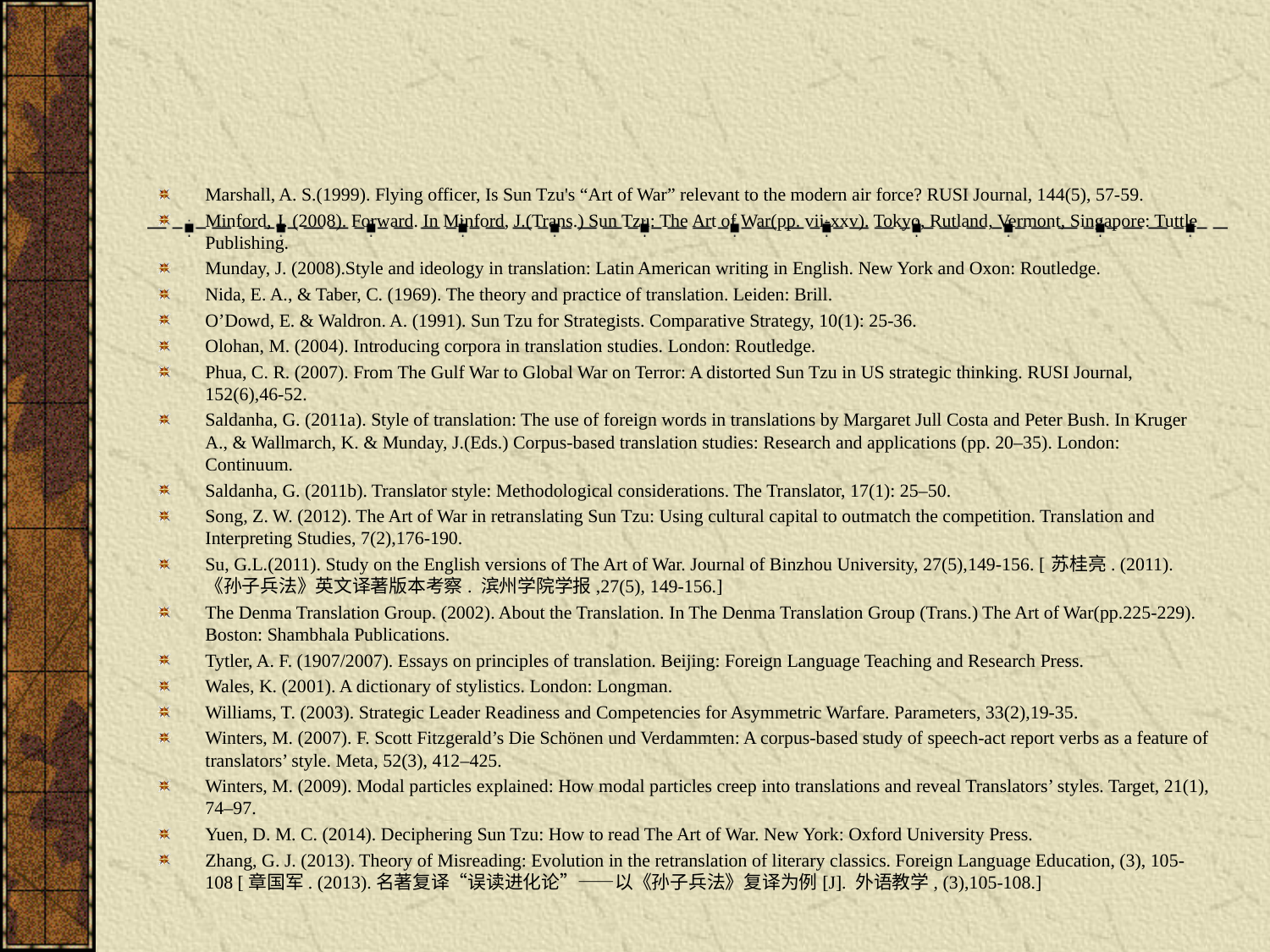

#
Marshall, A. S.(1999). Flying officer, Is Sun Tzu's “Art of War” relevant to the modern air force? RUSI Journal, 144(5), 57-59.
Minford, J. (2008). Forward. In Minford, J.(Trans.) Sun Tzu: The Art of War(pp. vii-xxv). Tokyo, Rutland, Vermont, Singapore: Tuttle Publishing.
Munday, J. (2008).Style and ideology in translation: Latin American writing in English. New York and Oxon: Routledge.
Nida, E. A., & Taber, C. (1969). The theory and practice of translation. Leiden: Brill.
O’Dowd, E. & Waldron. A. (1991). Sun Tzu for Strategists. Comparative Strategy, 10(1): 25-36.
Olohan, M. (2004). Introducing corpora in translation studies. London: Routledge.
Phua, C. R. (2007). From The Gulf War to Global War on Terror: A distorted Sun Tzu in US strategic thinking. RUSI Journal, 152(6),46-52.
Saldanha, G. (2011a). Style of translation: The use of foreign words in translations by Margaret Jull Costa and Peter Bush. In Kruger A., & Wallmarch, K. & Munday, J.(Eds.) Corpus-based translation studies: Research and applications (pp. 20–35). London: Continuum.
Saldanha, G. (2011b). Translator style: Methodological considerations. The Translator, 17(1): 25–50.
Song, Z. W. (2012). The Art of War in retranslating Sun Tzu: Using cultural capital to outmatch the competition. Translation and Interpreting Studies, 7(2),176-190.
Su, G.L.(2011). Study on the English versions of The Art of War. Journal of Binzhou University, 27(5),149-156. [苏桂亮. (2011).《孙子兵法》英文译著版本考察. 滨州学院学报,27(5), 149-156.]
The Denma Translation Group. (2002). About the Translation. In The Denma Translation Group (Trans.) The Art of War(pp.225-229). Boston: Shambhala Publications.
Tytler, A. F. (1907/2007). Essays on principles of translation. Beijing: Foreign Language Teaching and Research Press.
Wales, K. (2001). A dictionary of stylistics. London: Longman.
Williams, T. (2003). Strategic Leader Readiness and Competencies for Asymmetric Warfare. Parameters, 33(2),19-35.
Winters, M. (2007). F. Scott Fitzgerald’s Die Schönen und Verdammten: A corpus-based study of speech-act report verbs as a feature of translators’ style. Meta, 52(3), 412–425.
Winters, M. (2009). Modal particles explained: How modal particles creep into translations and reveal Translators’ styles. Target, 21(1), 74–97.
Yuen, D. M. C. (2014). Deciphering Sun Tzu: How to read The Art of War. New York: Oxford University Press.
Zhang, G. J. (2013). Theory of Misreading: Evolution in the retranslation of literary classics. Foreign Language Education, (3), 105-108 [章国军. (2013).名著复译“误读进化论”——以《孙子兵法》复译为例[J]. 外语教学, (3),105-108.]